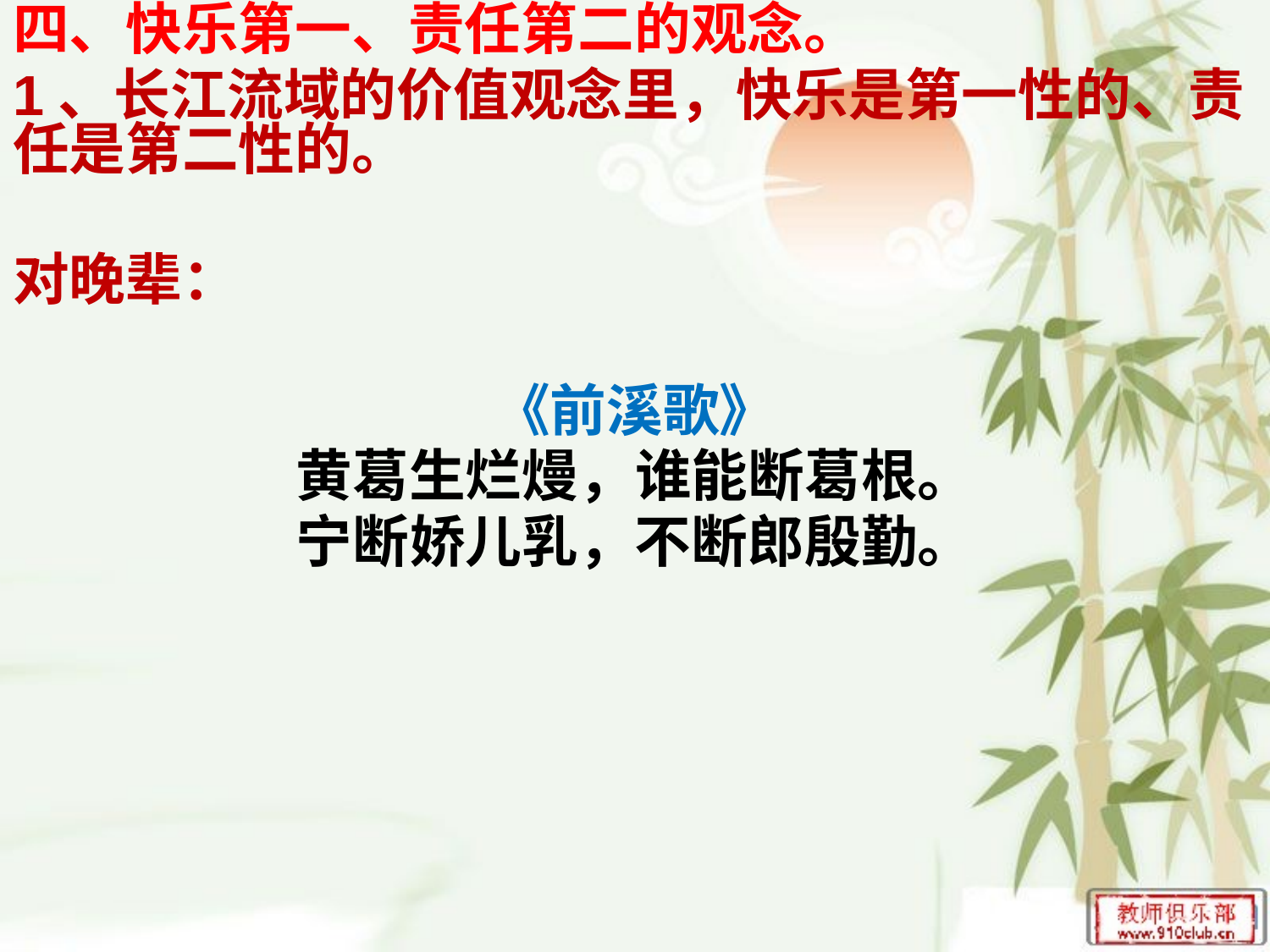

四、快乐第一、责任第二的观念。
1、长江流域的价值观念里，快乐是第一性的、责任是第二性的。

对晚辈：

《前溪歌》
黄葛生烂熳，谁能断葛根。
宁断娇儿乳，不断郎殷勤。